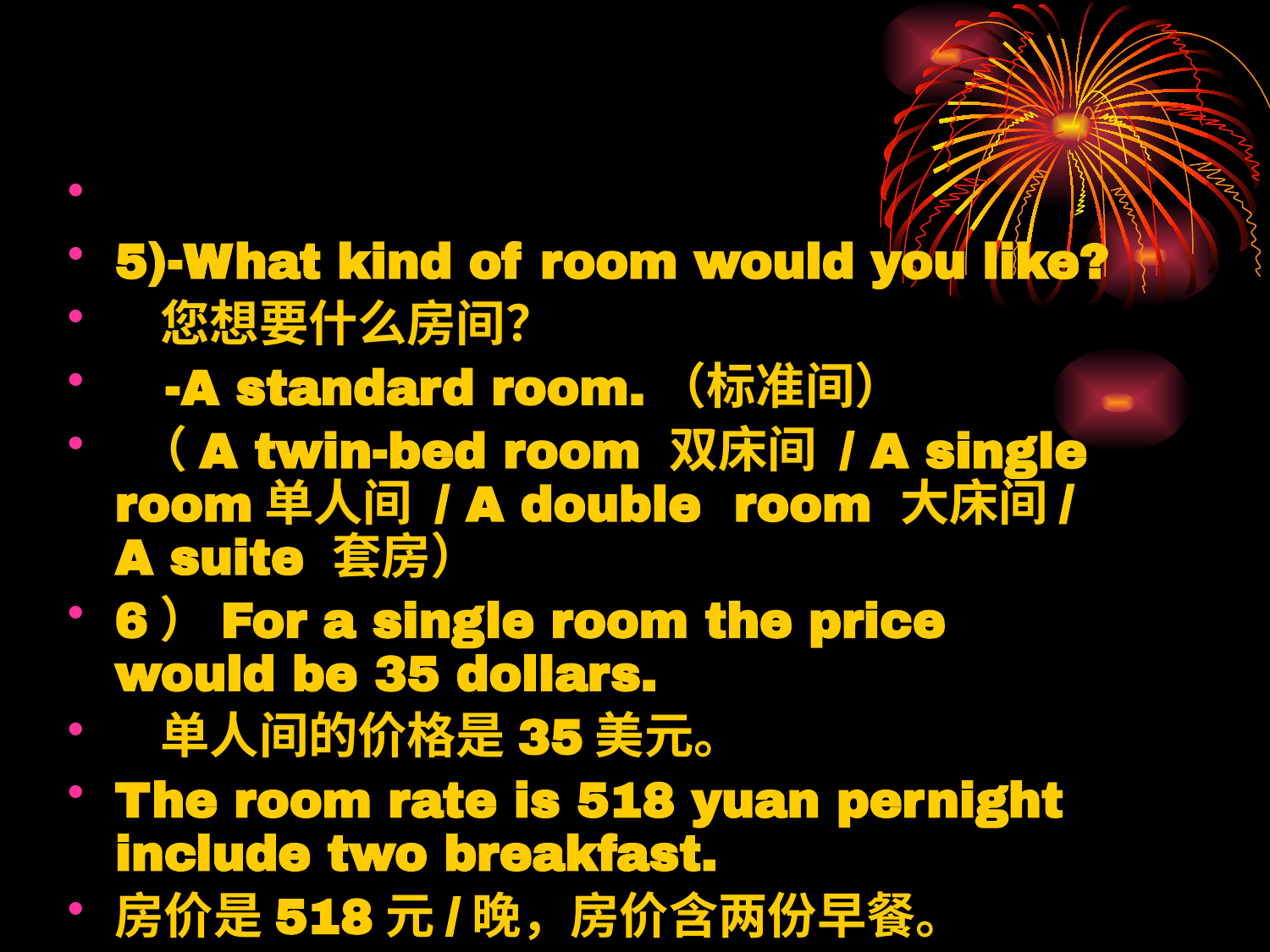

5)-What kind of room would you like?
   您想要什么房间？
   -A standard room.（标准间）
 （A twin-bed room 双床间 / A single room单人间 / A double  room 大床间/ A suite 套房）
6）For a single room the price would be 35 dollars.
   单人间的价格是35美元。
The room rate is 518 yuan pernight include two breakfast.
房价是518元/晚，房价含两份早餐。